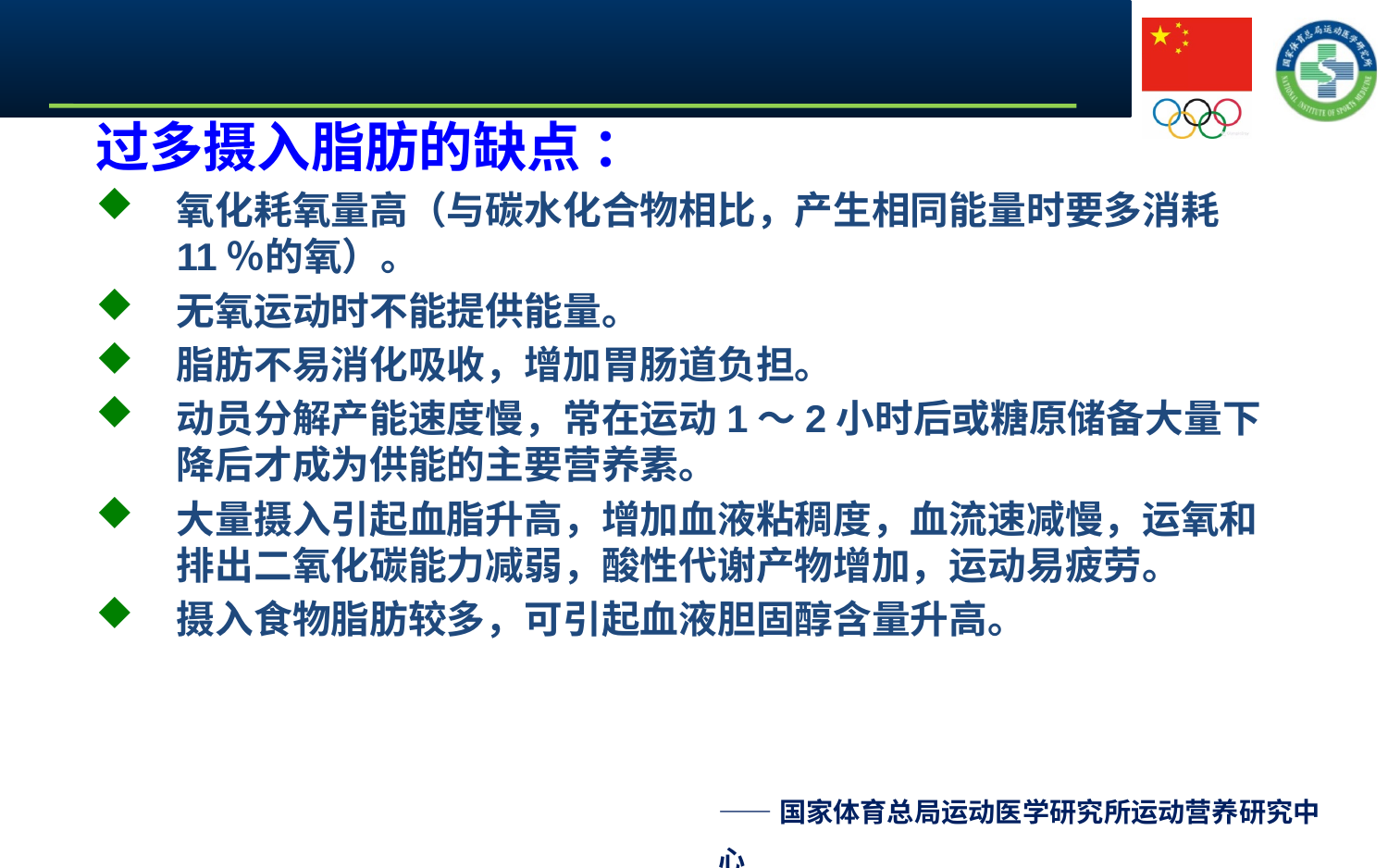

过多摄入脂肪的缺点 ：
氧化耗氧量高（与碳水化合物相比，产生相同能量时要多消耗11％的氧）。
无氧运动时不能提供能量。
脂肪不易消化吸收，增加胃肠道负担。
动员分解产能速度慢，常在运动1～2小时后或糖原储备大量下降后才成为供能的主要营养素。
大量摄入引起血脂升高，增加血液粘稠度，血流速减慢，运氧和排出二氧化碳能力减弱，酸性代谢产物增加，运动易疲劳。
摄入食物脂肪较多，可引起血液胆固醇含量升高。